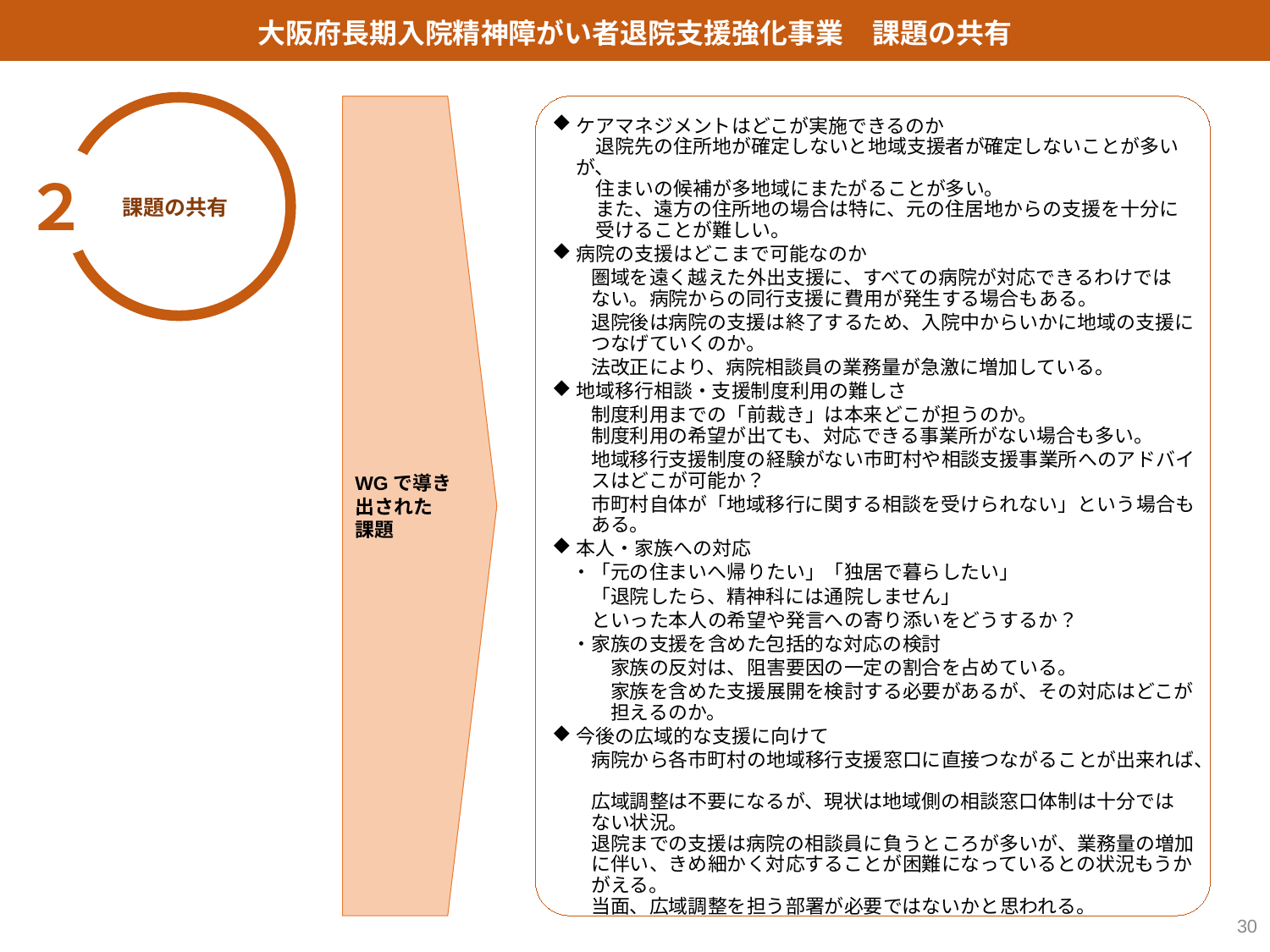

大阪府長期入院精神障がい者退院支援強化事業　課題の共有
WGで導き出された
課題
ケアマネジメントはどこが実施できるのか
　退院先の住所地が確定しないと地域支援者が確定しないことが多いが、　
　住まいの候補が多地域にまたがることが多い。
　また、遠方の住所地の場合は特に、元の住居地からの支援を十分に
　受けることが難しい。
病院の支援はどこまで可能なのか
　　圏域を遠く越えた外出支援に、すべての病院が対応できるわけでは
　　ない。病院からの同行支援に費用が発生する場合もある。
　　退院後は病院の支援は終了するため、入院中からいかに地域の支援に
　　つなげていくのか。
　　法改正により、病院相談員の業務量が急激に増加している。
地域移行相談・支援制度利用の難しさ
　　制度利用までの「前裁き」は本来どこが担うのか。
　　制度利用の希望が出ても、対応できる事業所がない場合も多い。
　　地域移行支援制度の経験がない市町村や相談支援事業所へのアドバイ
　　スはどこが可能か？
　　市町村自体が「地域移行に関する相談を受けられない」という場合も
　　ある。
本人・家族への対応
　・「元の住まいへ帰りたい」「独居で暮らしたい」
　　「退院したら、精神科には通院しません」
　　といった本人の希望や発言への寄り添いをどうするか？
　・家族の支援を含めた包括的な対応の検討
　　　家族の反対は、阻害要因の一定の割合を占めている。
　　　家族を含めた支援展開を検討する必要があるが、その対応はどこが
　　　担えるのか。
今後の広域的な支援に向けて
　　病院から各市町村の地域移行支援窓口に直接つながることが出来れば、　　
　　広域調整は不要になるが、現状は地域側の相談窓口体制は十分では
　　ない状況。
　　退院までの支援は病院の相談員に負うところが多いが、業務量の増加
　　に伴い、きめ細かく対応することが困難になっているとの状況もうか
　　がえる。
　　当面、広域調整を担う部署が必要ではないかと思われる。

２
課題の共有
30